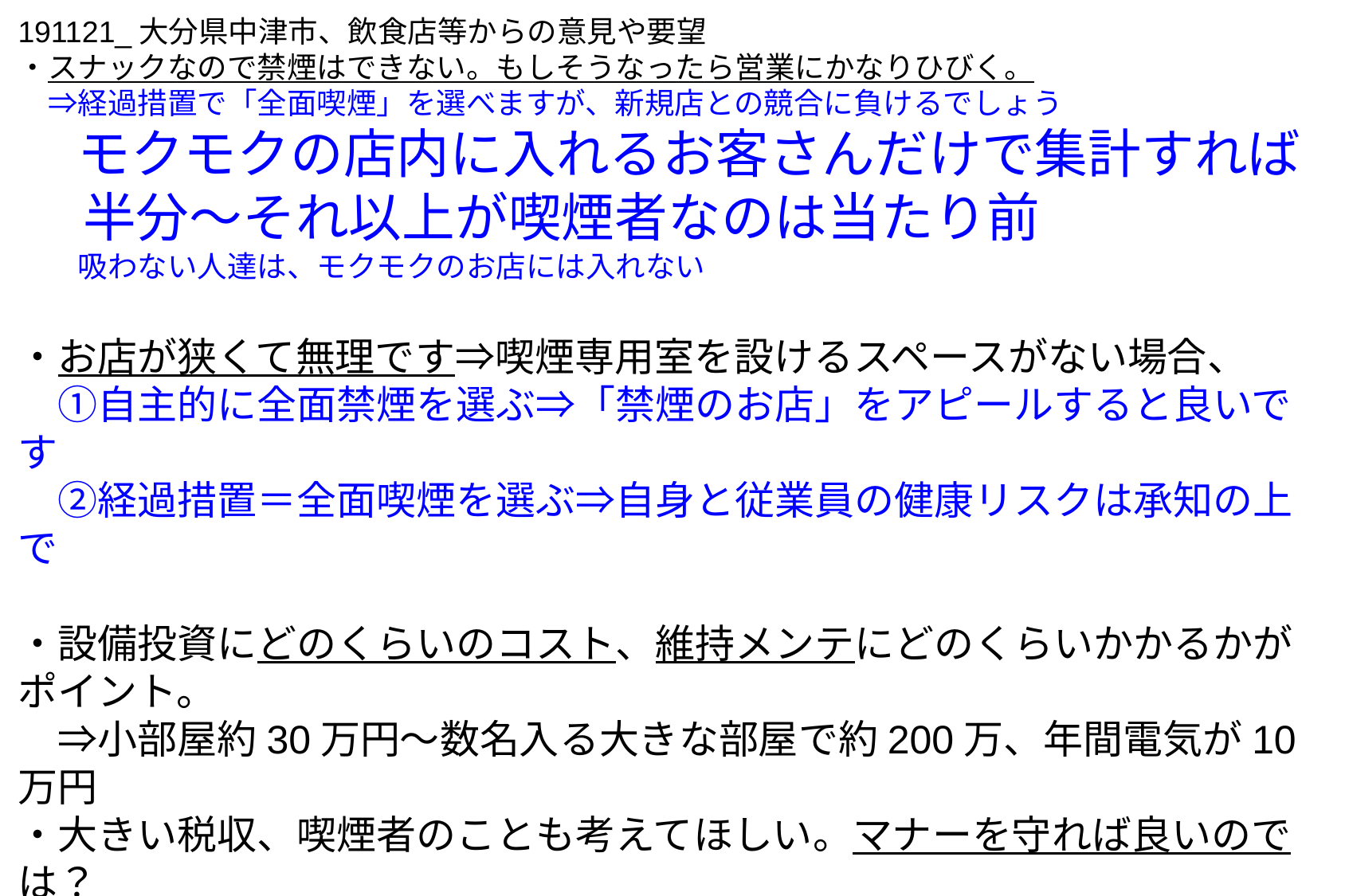

191121_大分県中津市、飲食店等からの意見や要望
・スナックなので禁煙はできない。もしそうなったら営業にかなりひびく。
　⇒経過措置で「全面喫煙」を選べますが、新規店との競合に負けるでしょう
　　モクモクの店内に入れるお客さんだけで集計すれば
　 半分〜それ以上が喫煙者なのは当たり前
　　吸わない人達は、モクモクのお店には入れない

・お店が狭くて無理です⇒喫煙専用室を設けるスペースがない場合、
　①自主的に全面禁煙を選ぶ⇒「禁煙のお店」をアピールすると良いです
　②経過措置＝全面喫煙を選ぶ⇒自身と従業員の健康リスクは承知の上で

・設備投資にどのくらいのコスト、維持メンテにどのくらいかかるかがポイント。
　⇒小部屋約30万円〜数名入る大きな部屋で約200万、年間電気が10万円
・大きい税収、喫煙者のことも考えてほしい。マナーを守れば良いのでは？
　⇒税収の2倍の損失があります。
　　　受動喫煙はマナーの問題ではなく、他者危害と政治の問題です
　　　どちらも快適に、というのは成り立ちません。
　　　非喫煙者の健康保護が優先です。